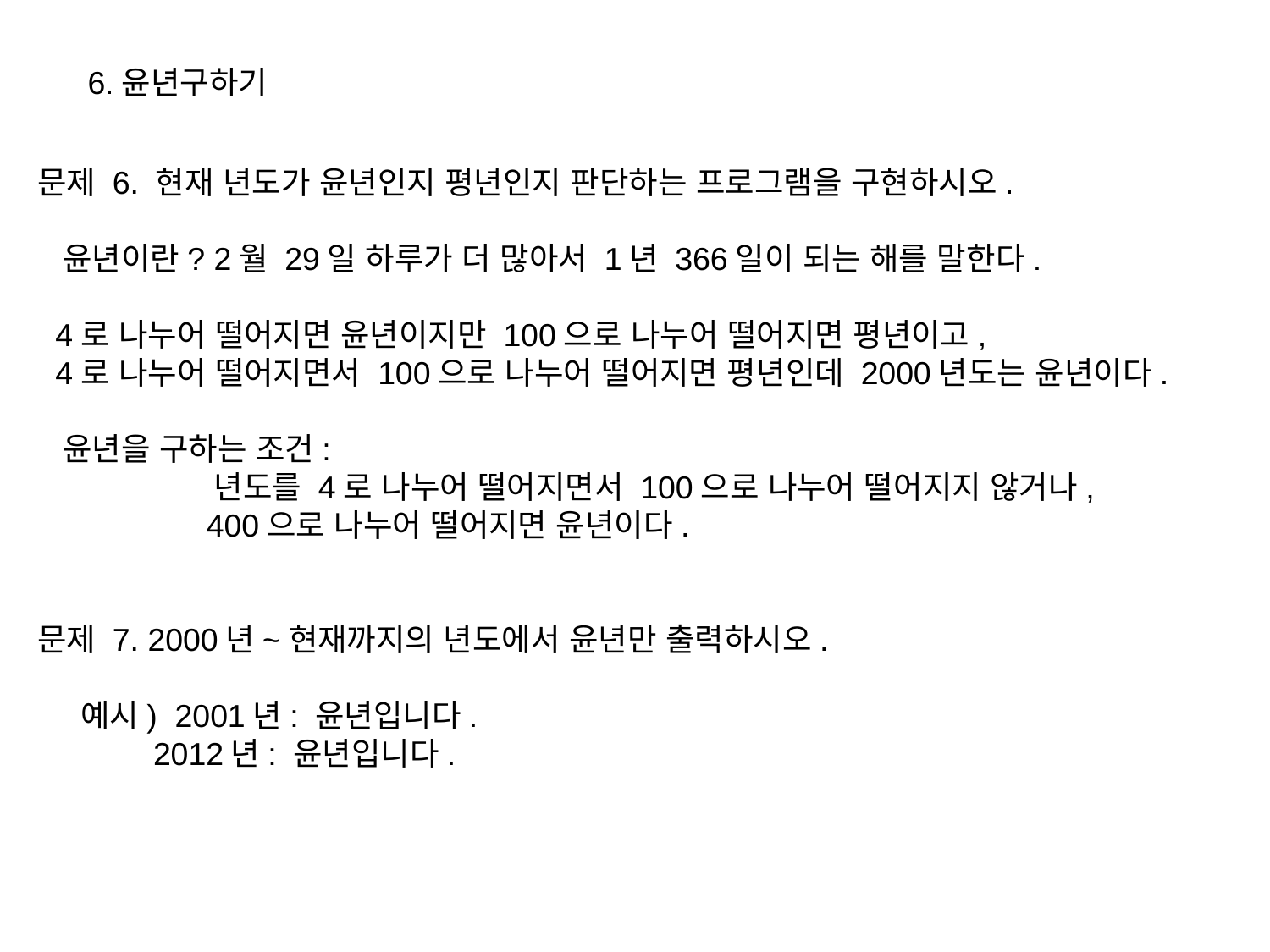

6.윤년구하기
문제 6. 현재 년도가 윤년인지 평년인지 판단하는 프로그램을 구현하시오.

  윤년이란? 2월 29일 하루가 더 많아서 1년 366일이 되는 해를 말한다.

  4로 나누어 떨어지면 윤년이지만 100으로 나누어 떨어지면 평년이고,
  4로 나누어 떨어지면서 100으로 나누어 떨어지면 평년인데 2000년도는 윤년이다.

  윤년을 구하는 조건:
                   년도를 4로 나누어 떨어지면서 100으로 나누어 떨어지지 않거나,
                   400으로 나누어 떨어지면 윤년이다.

문제 7. 2000년~현재까지의 년도에서 윤년만 출력하시오.

    예시)  2001년: 윤년입니다.
             2012년: 윤년입니다.